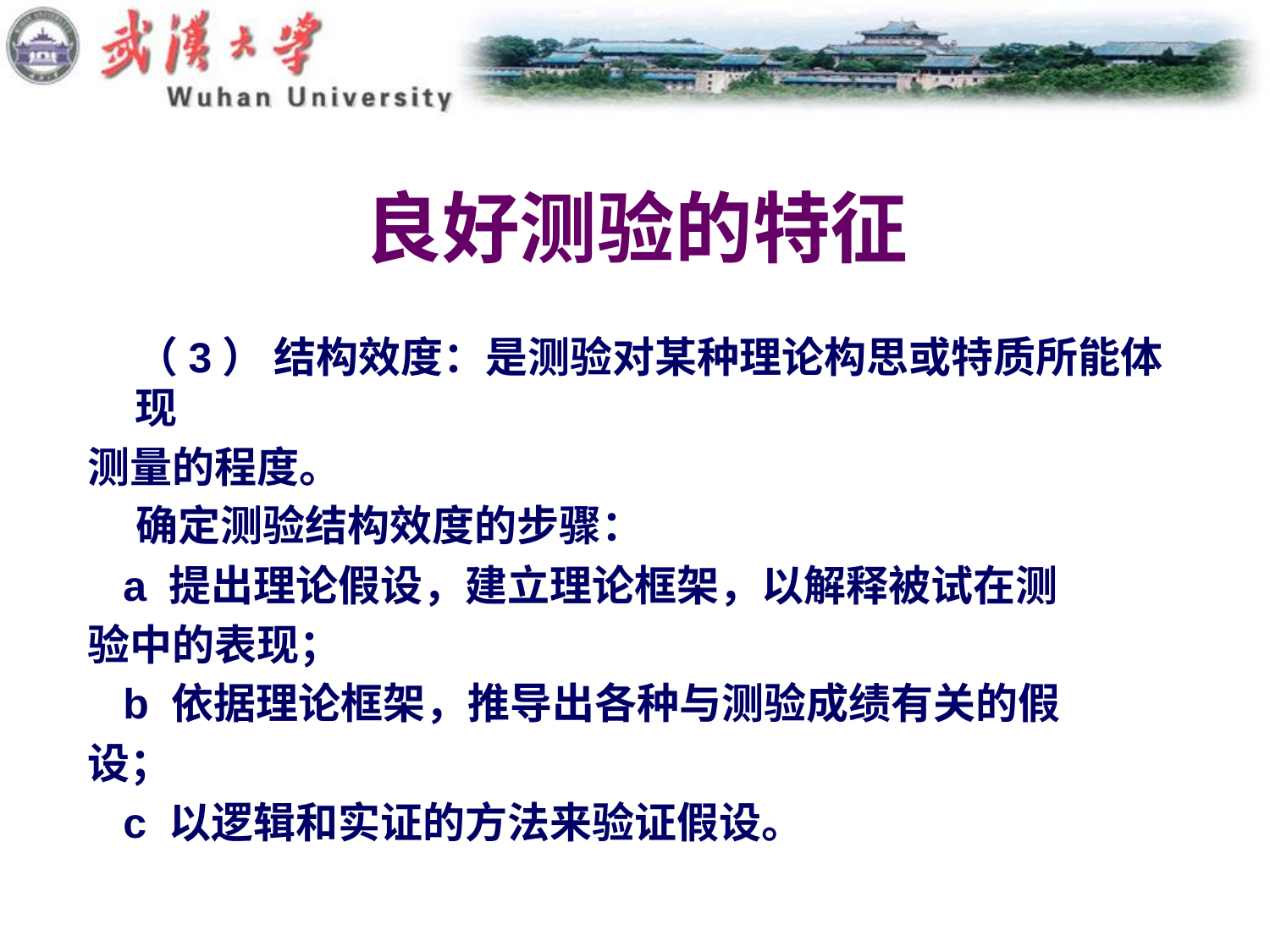

# 良好测验的特征
    （3） 结构效度：是测验对某种理论构思或特质所能体现
测量的程度。
    确定测验结构效度的步骤：
   a 提出理论假设，建立理论框架，以解释被试在测
验中的表现；
   b 依据理论框架，推导出各种与测验成绩有关的假
设；
   c 以逻辑和实证的方法来验证假设。